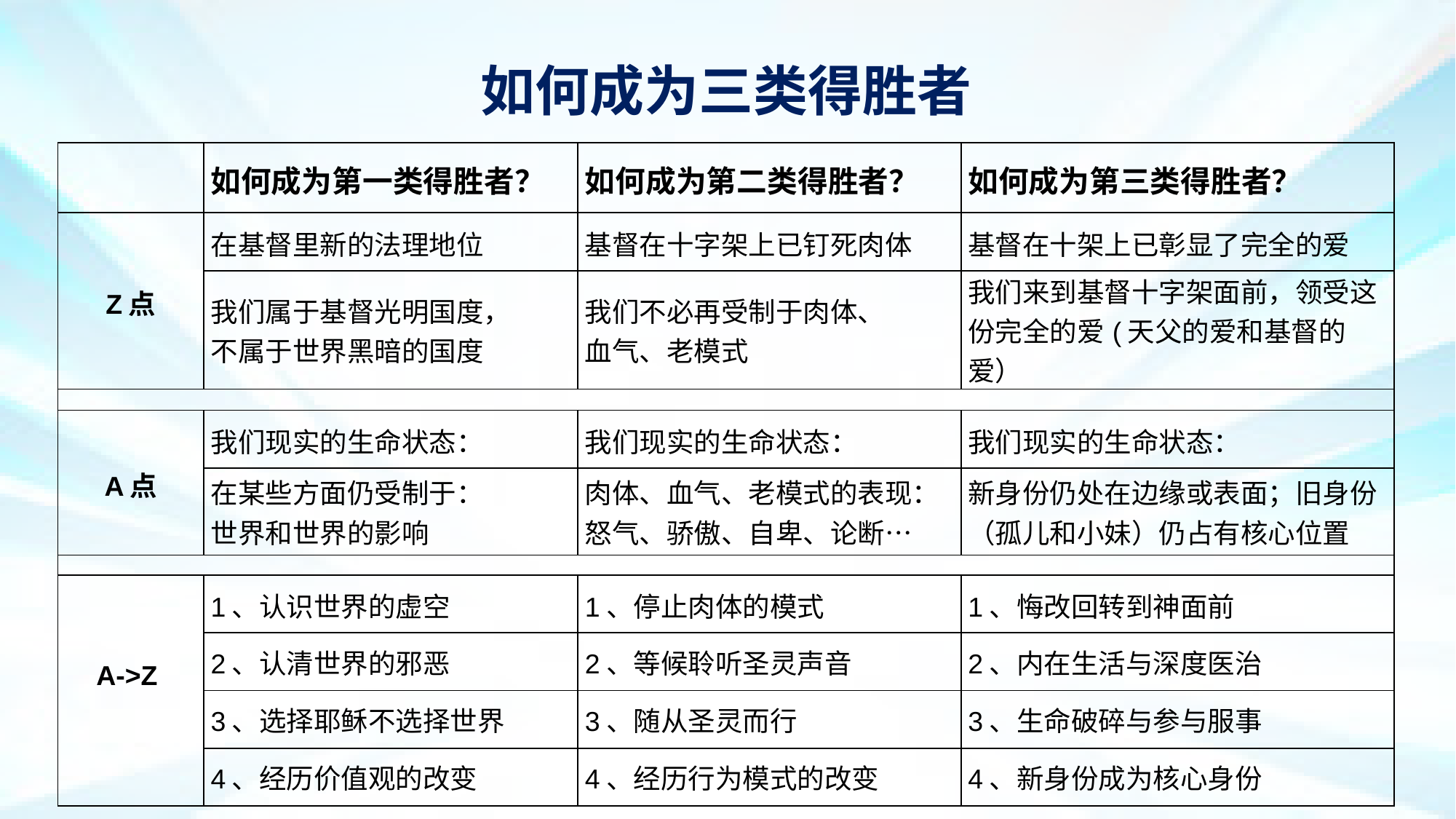

# 如何成为三类得胜者
|  | 如何成为第一类得胜者？ | 如何成为第二类得胜者？ | 如何成为第三类得胜者？ |
| --- | --- | --- | --- |
| Z点 | 在基督里新的法理地位 | 基督在十字架上已钉死肉体 | 基督在十架上已彰显了完全的爱 |
|  | 我们属于基督光明国度， 不属于世界黑暗的国度 | 我们不必再受制于肉体、 血气、老模式 | 我们来到基督十字架面前，领受这份完全的爱(天父的爱和基督的爱） |
|  |  |  |  |
| A点 | 我们现实的生命状态： | 我们现实的生命状态： | 我们现实的生命状态： |
|  | 在某些方面仍受制于： 世界和世界的影响 | 肉体、血气、老模式的表现： 怒气、骄傲、自卑、论断… | 新身份仍处在边缘或表面；旧身份（孤儿和小妹）仍占有核心位置 |
|  |  |  |  |
| A->Z | 1、认识世界的虚空 | 1、停止肉体的模式 | 1、悔改回转到神面前 |
|  | 2、认清世界的邪恶 | 2、等候聆听圣灵声音 | 2、内在生活与深度医治 |
|  | 3、选择耶稣不选择世界 | 3、随从圣灵而行 | 3、生命破碎与参与服事 |
|  | 4、经历价值观的改变 | 4、经历行为模式的改变 | 4、新身份成为核心身份 |